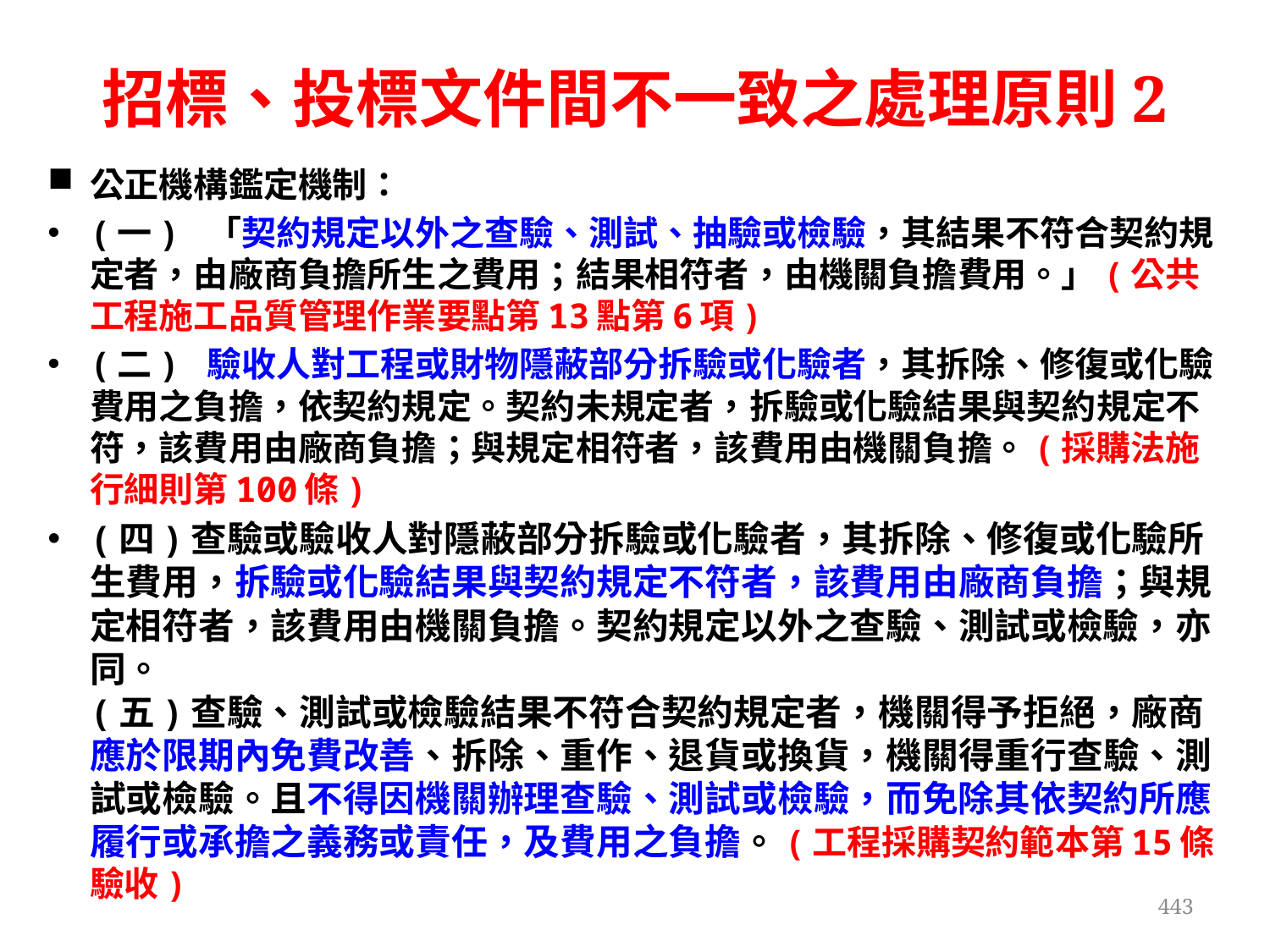

招標、投標文件間不一致之處理原則2
公正機構鑑定機制：
(一) 「契約規定以外之查驗、測試、抽驗或檢驗，其結果不符合契約規定者，由廠商負擔所生之費用；結果相符者，由機關負擔費用。」(公共工程施工品質管理作業要點第13點第6項)
(二) 驗收人對工程或財物隱蔽部分拆驗或化驗者，其拆除、修復或化驗費用之負擔，依契約規定。契約未規定者，拆驗或化驗結果與契約規定不符，該費用由廠商負擔；與規定相符者，該費用由機關負擔。(採購法施行細則第100條)
(四)查驗或驗收人對隱蔽部分拆驗或化驗者，其拆除、修復或化驗所生費用，拆驗或化驗結果與契約規定不符者，該費用由廠商負擔；與規定相符者，該費用由機關負擔。契約規定以外之查驗、測試或檢驗，亦同。
(五)查驗、測試或檢驗結果不符合契約規定者，機關得予拒絕，廠商應於限期內免費改善、拆除、重作、退貨或換貨，機關得重行查驗、測試或檢驗。且不得因機關辦理查驗、測試或檢驗，而免除其依契約所應履行或承擔之義務或責任，及費用之負擔。(工程採購契約範本第15條驗收)

443